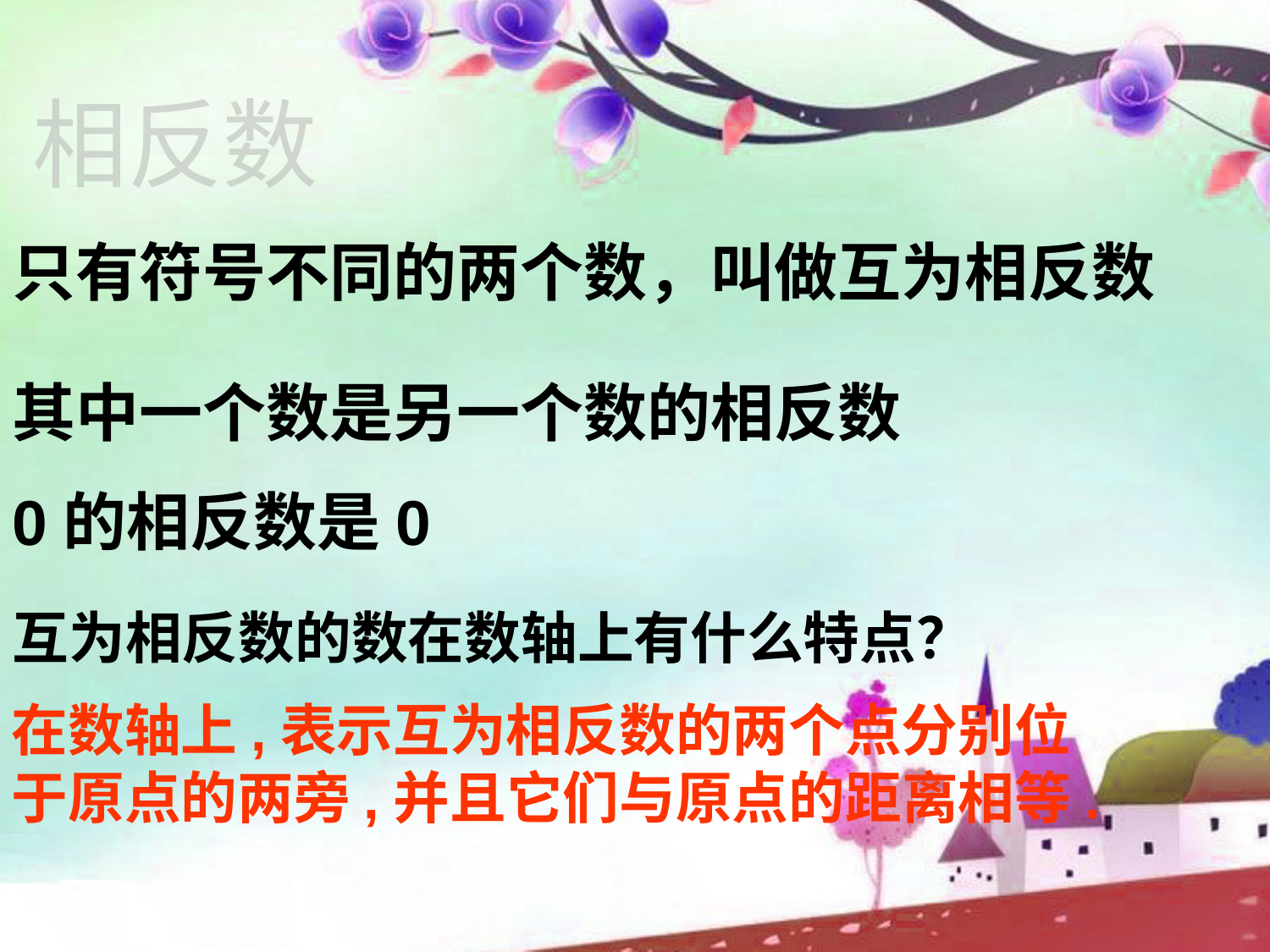

相反数
只有符号不同的两个数，叫做互为相反数
其中一个数是另一个数的相反数
0的相反数是0
互为相反数的数在数轴上有什么特点？
在数轴上,表示互为相反数的两个点分别位于原点的两旁,并且它们与原点的距离相等.